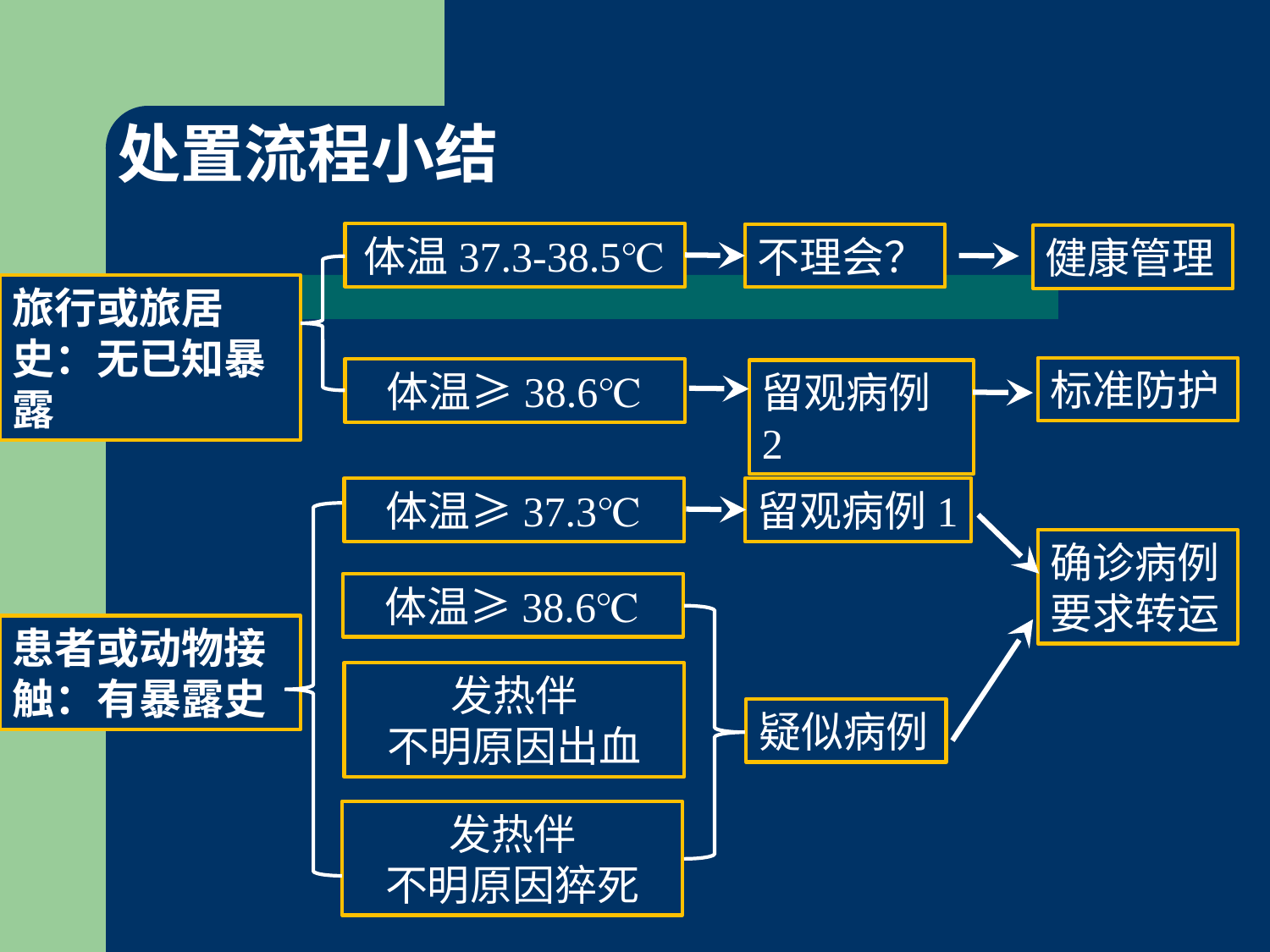

# 处置流程小结
体温37.3-38.5℃
不理会？
健康管理

旅行或旅居史：无已知暴露
标准防护
体温≥38.6℃
留观病例2
体温≥37.3℃
留观病例1

确诊病例要求转运
体温≥38.6℃

患者或动物接触：有暴露史
发热伴
不明原因出血
疑似病例
发热伴
不明原因猝死